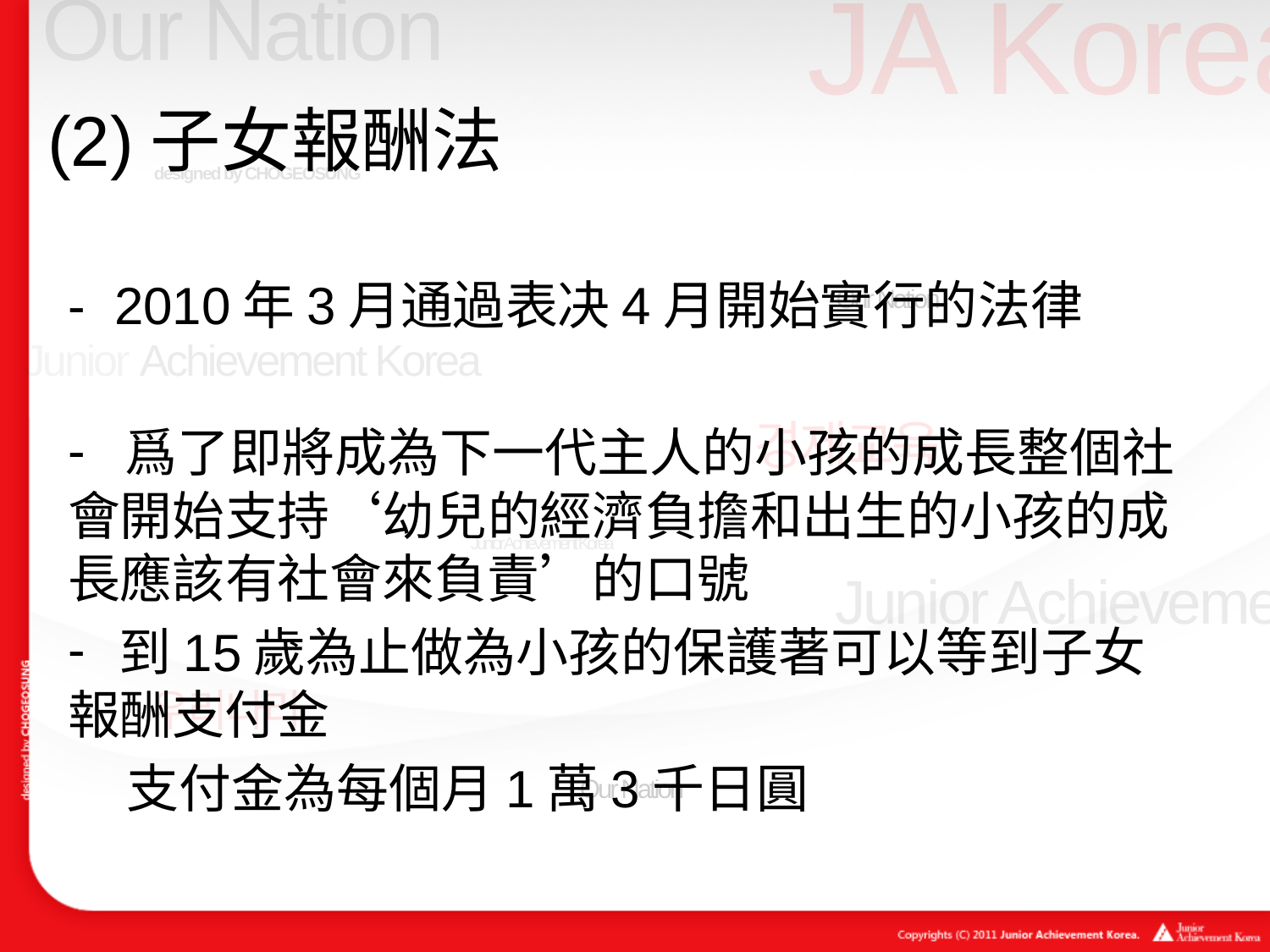

# (2)子女報酬法
-  2010年3月通過表决4月開始實行的法律

  爲了即將成為下一代主人的小孩的成長整個社會開始支持‘幼兒的經濟負擔和出生的小孩的成長應該有社會來負責’的口號
  到15歲為止做為小孩的保護著可以等到子女報酬支付金
    支付金為每個月1萬3千日圓